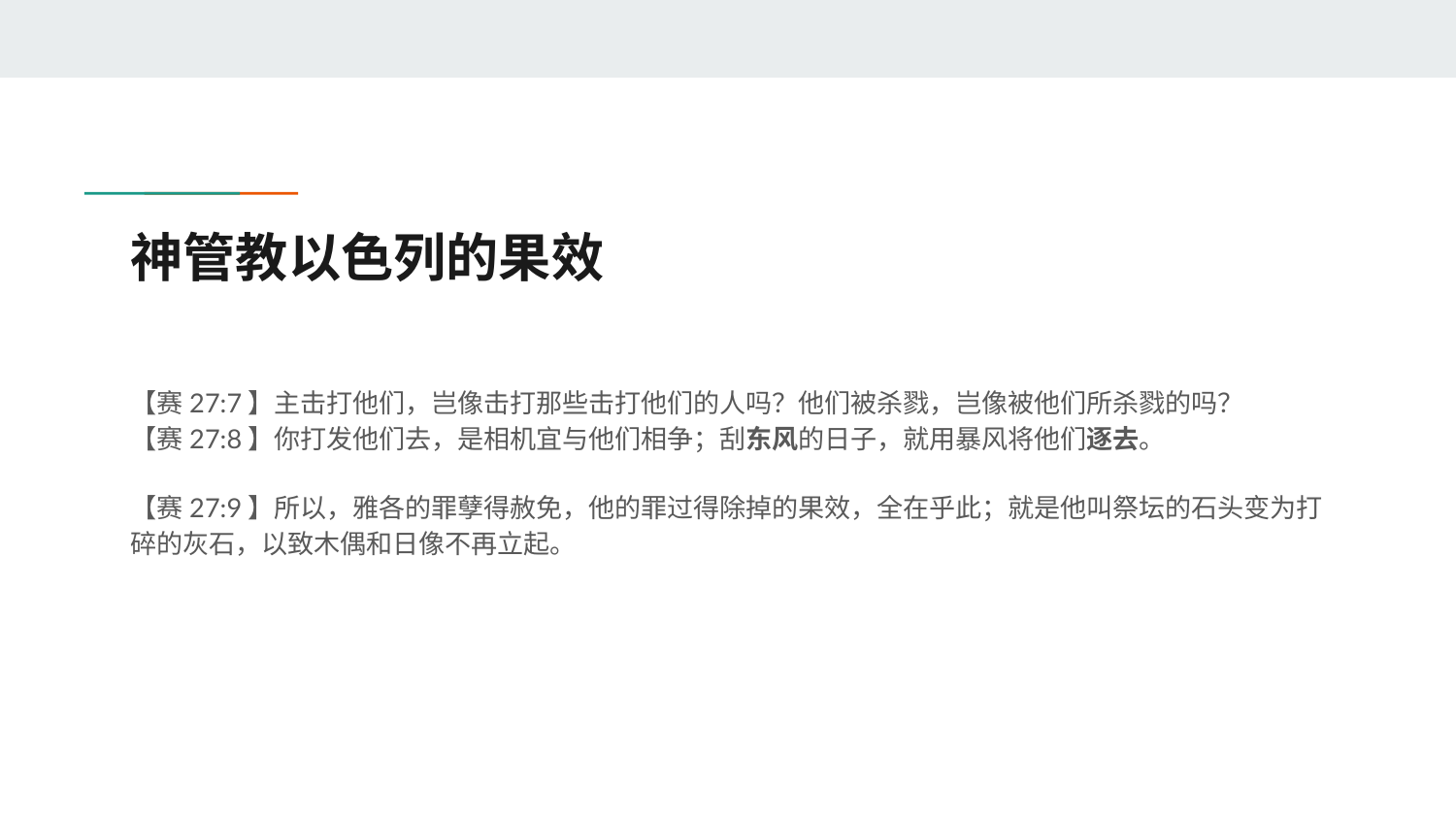

# 神管教以色列的果效
【赛27:7】主击打他们，岂像击打那些击打他们的人吗？他们被杀戮，岂像被他们所杀戮的吗？
【赛27:8】你打发他们去，是相机宜与他们相争；刮东风的日子，就用暴风将他们逐去。
【赛27:9】所以，雅各的罪孽得赦免，他的罪过得除掉的果效，全在乎此；就是他叫祭坛的石头变为打碎的灰石，以致木偶和日像不再立起。